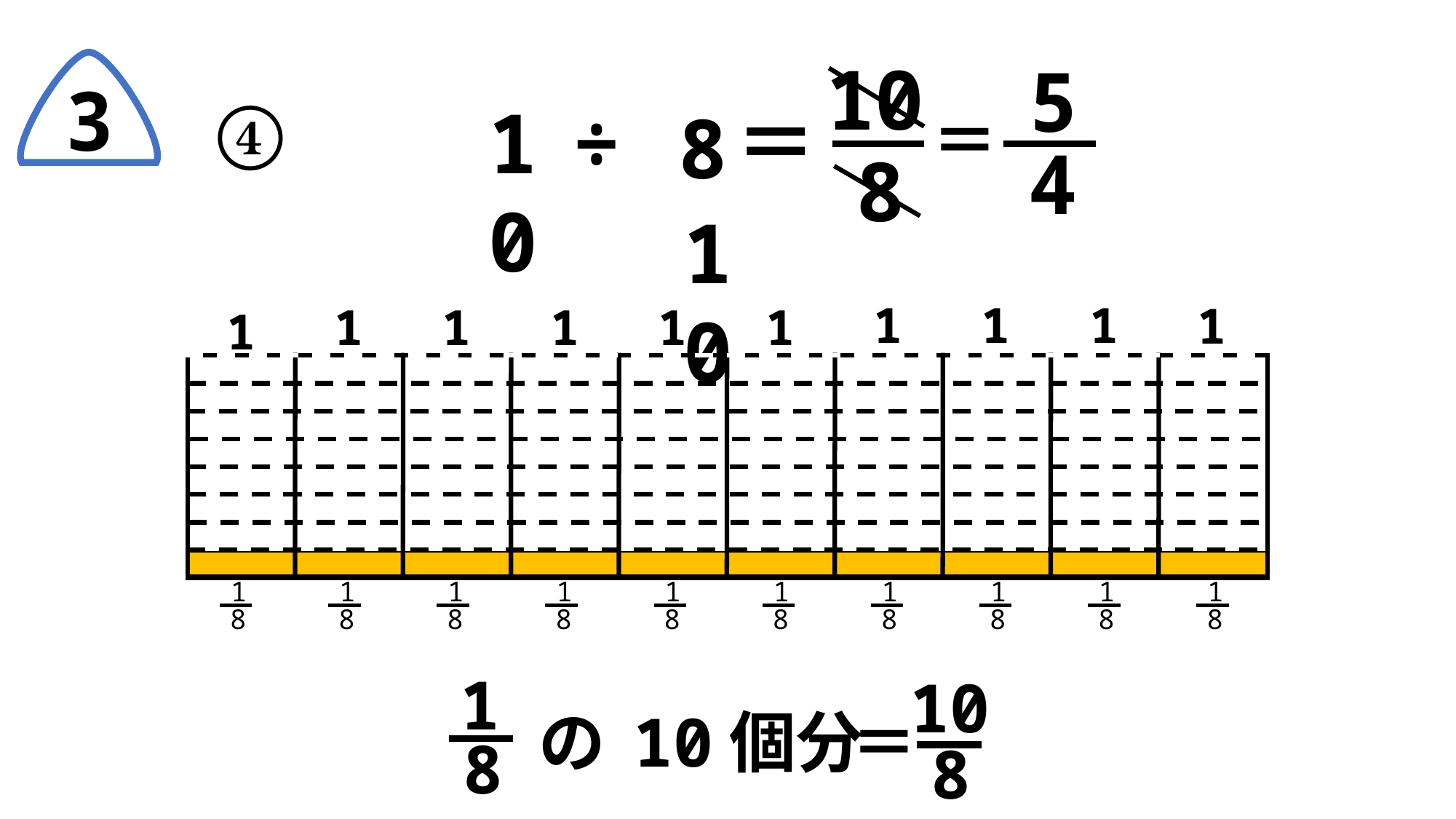

10
8
5
4

3
④
＝
10
÷
8
＝
10
1
1
1
1
1
1
1
1
1
1

1
8
1
8
1
8
1
8
1
8
1
8
1
8
1
8
1
8
1
8
1
8

10
8
10個分
の
＝